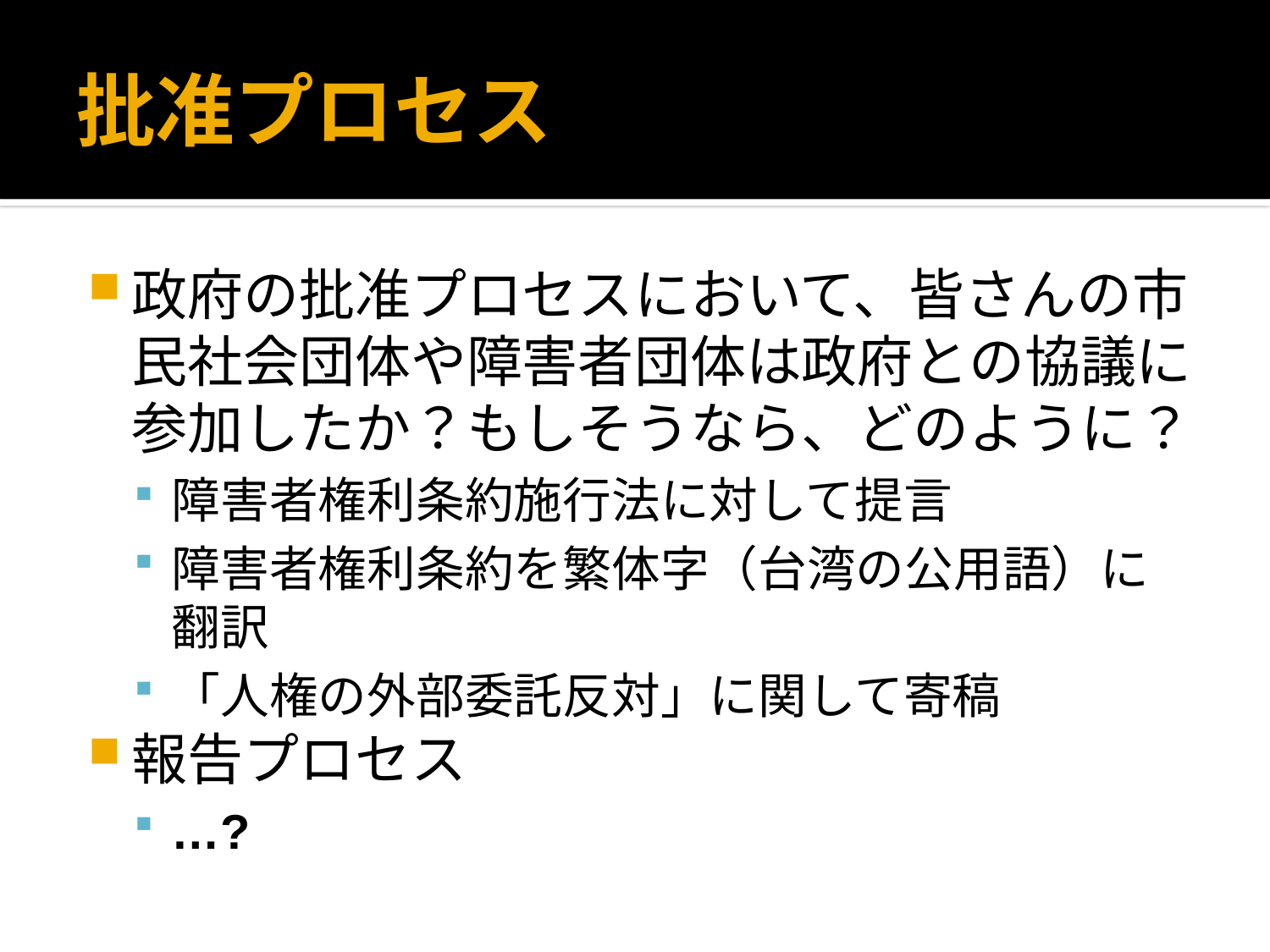

# 批准プロセス
政府の批准プロセスにおいて、皆さんの市民社会団体や障害者団体は政府との協議に参加したか？もしそうなら、どのように？
障害者権利条約施行法に対して提言
障害者権利条約を繁体字（台湾の公用語）に翻訳
「人権の外部委託反対」に関して寄稿
報告プロセス
…?